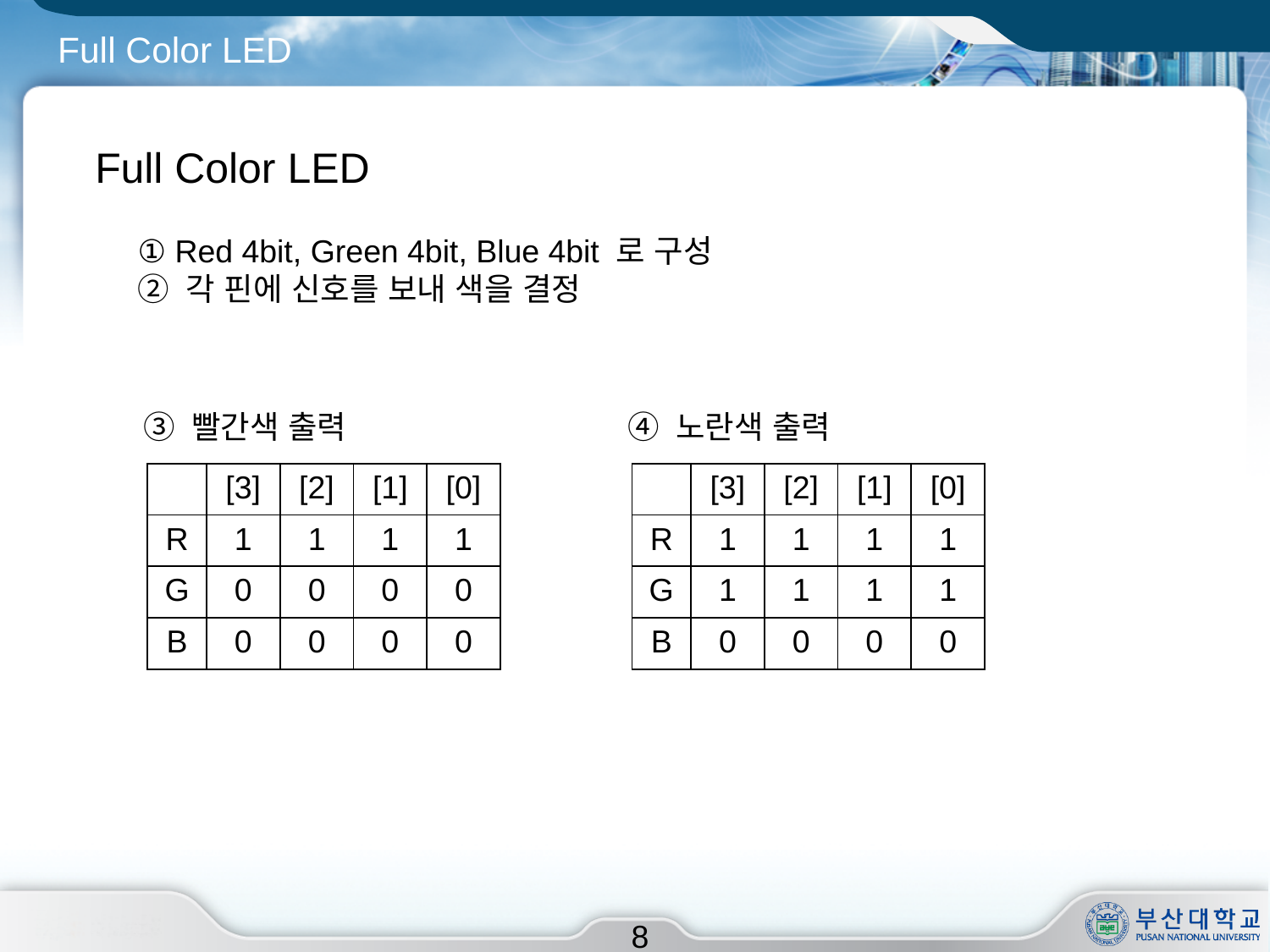

# Full Color LED
Full Color LED
① Red 4bit, Green 4bit, Blue 4bit 로 구성
② 각 핀에 신호를 보내 색을 결정
③ 빨간색 출력
④ 노란색 출력
|  | [3] | [2] | [1] | [0] |
| --- | --- | --- | --- | --- |
| R | 1 | 1 | 1 | 1 |
| G | 0 | 0 | 0 | 0 |
| B | 0 | 0 | 0 | 0 |
|  | [3] | [2] | [1] | [0] |
| --- | --- | --- | --- | --- |
| R | 1 | 1 | 1 | 1 |
| G | 1 | 1 | 1 | 1 |
| B | 0 | 0 | 0 | 0 |
8